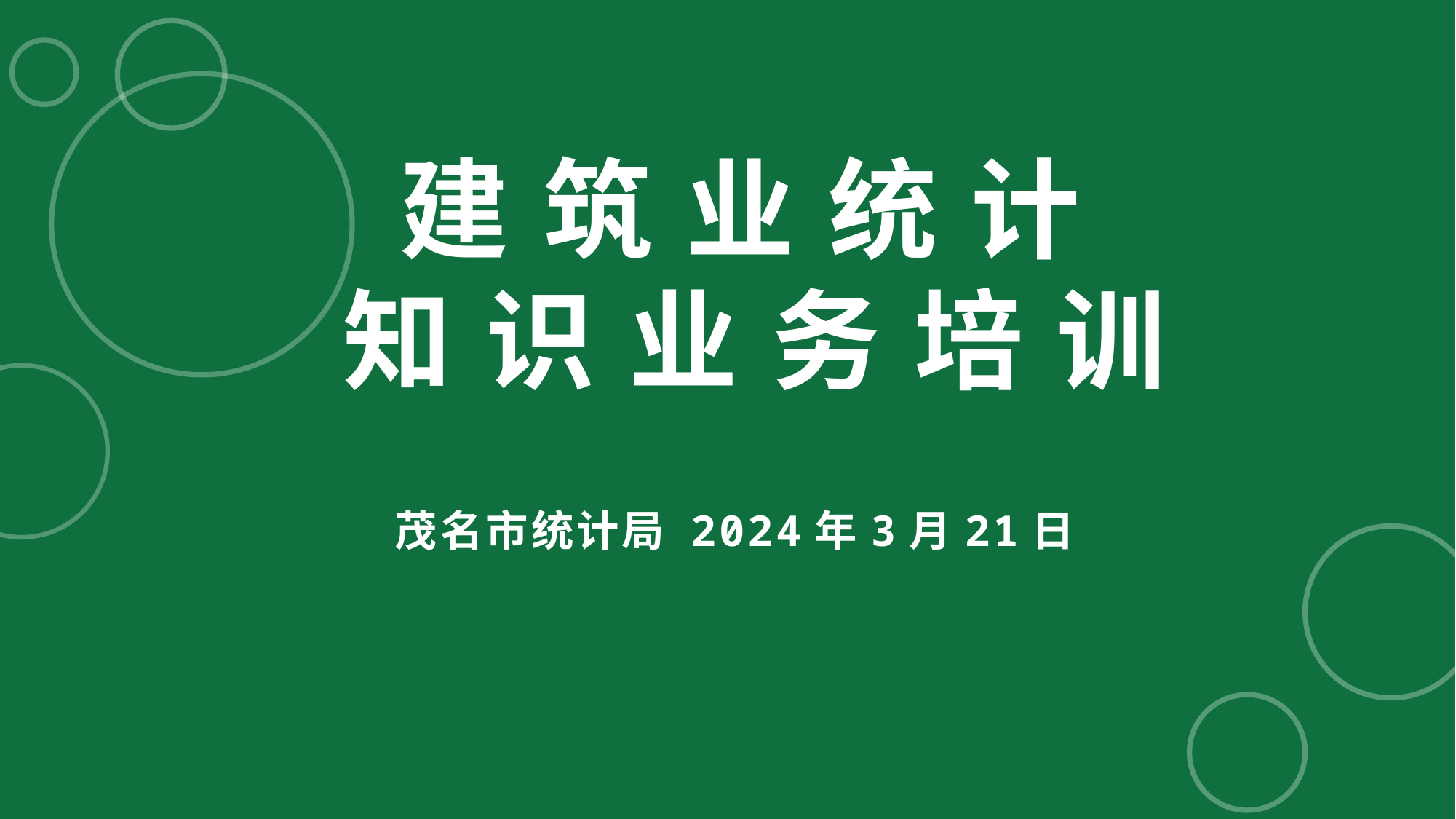

# 建 筑 业 统 计 知 识 业 务 培 训

茂名市统计局 2024年3月21日